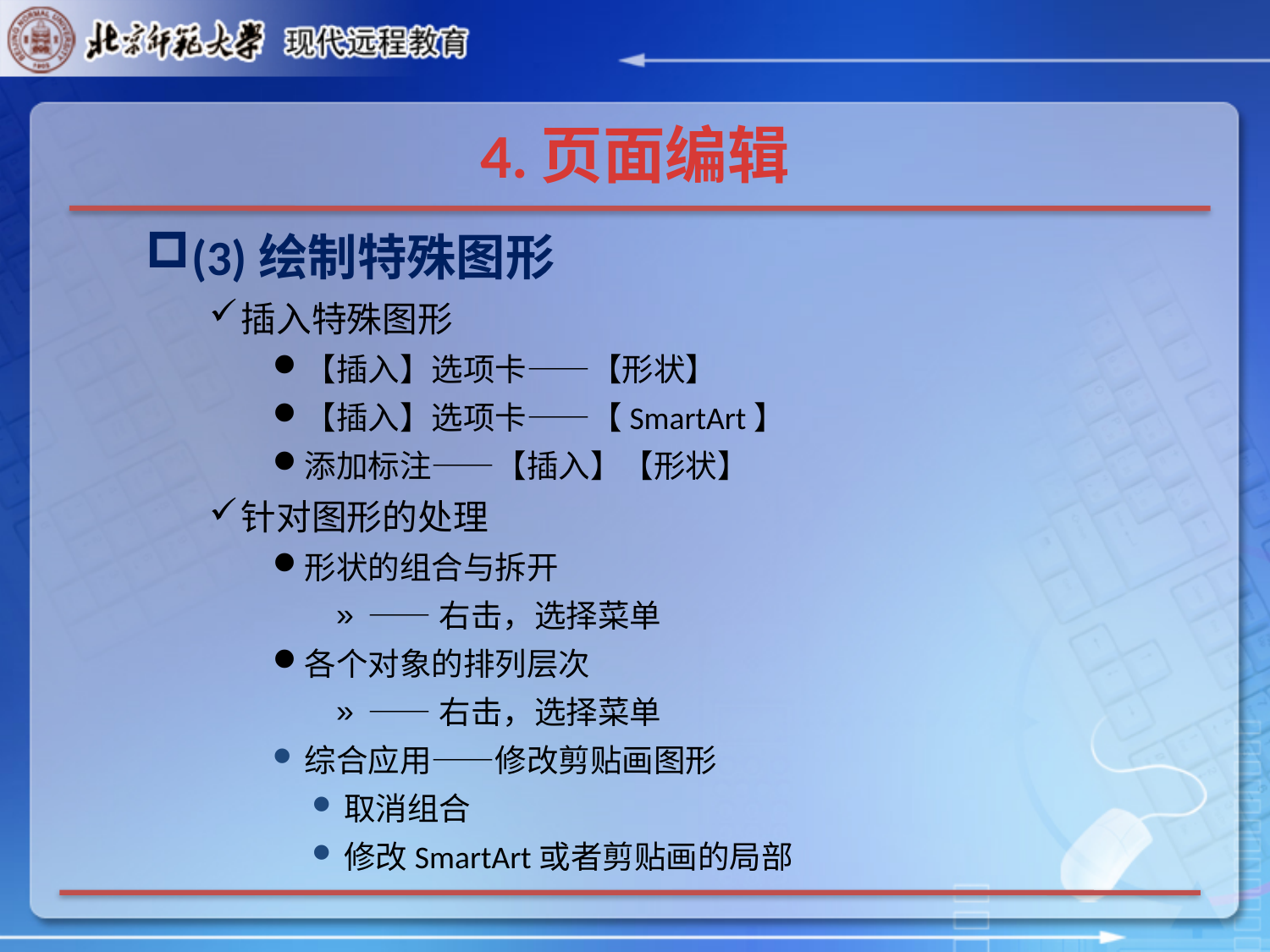

# 4.页面编辑
(3)绘制特殊图形
插入特殊图形
【插入】选项卡——【形状】
【插入】选项卡——【SmartArt】
添加标注——【插入】【形状】
针对图形的处理
形状的组合与拆开
——右击，选择菜单
各个对象的排列层次
——右击，选择菜单
综合应用——修改剪贴画图形
取消组合
修改SmartArt或者剪贴画的局部